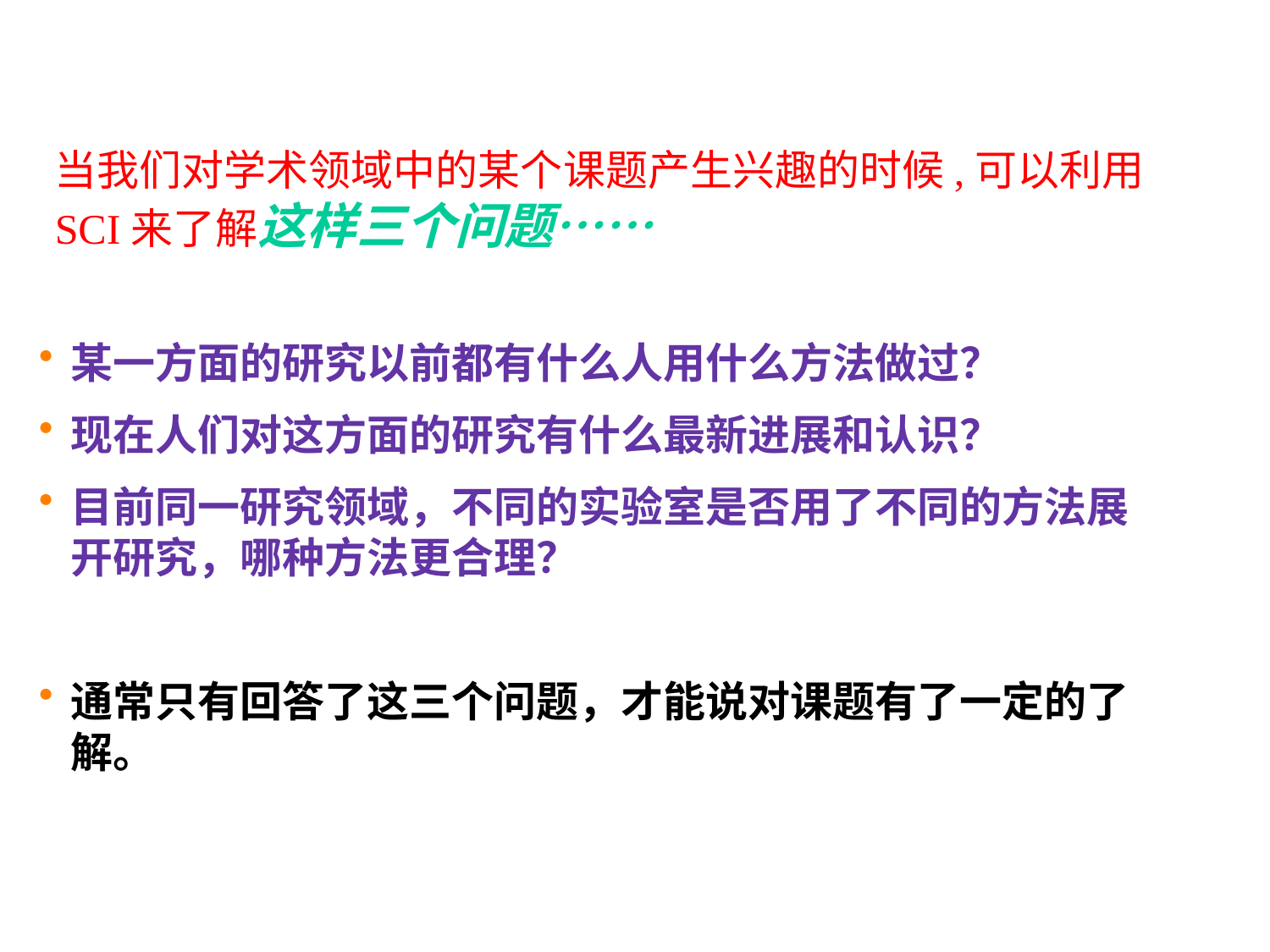

当我们对学术领域中的某个课题产生兴趣的时候,可以利用SCI来了解这样三个问题……
某一方面的研究以前都有什么人用什么方法做过？
现在人们对这方面的研究有什么最新进展和认识？
目前同一研究领域，不同的实验室是否用了不同的方法展开研究，哪种方法更合理？

通常只有回答了这三个问题，才能说对课题有了一定的了解。